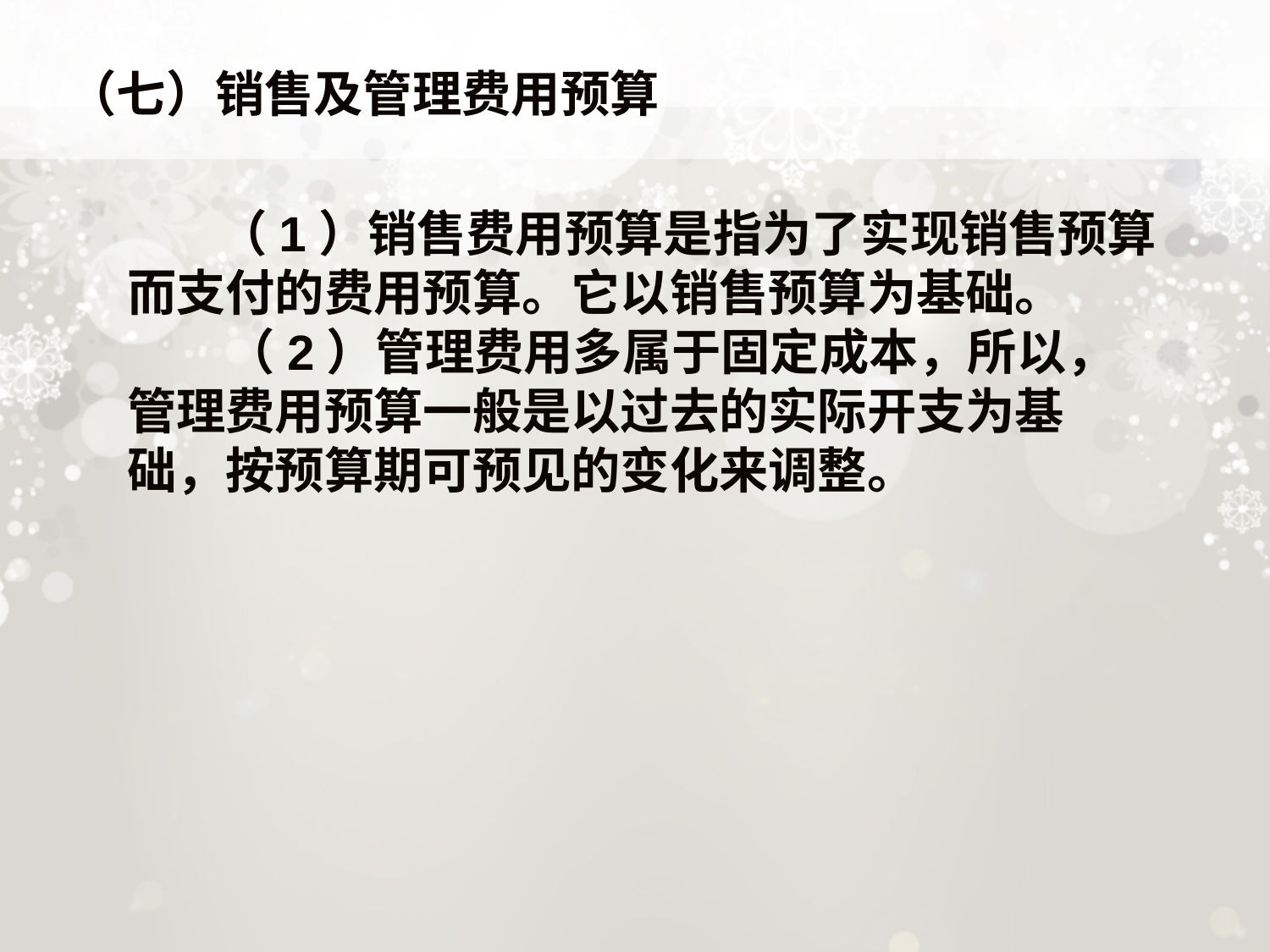

（七）销售及管理费用预算
       （1）销售费用预算是指为了实现销售预算而支付的费用预算。它以销售预算为基础。
　　（2）管理费用多属于固定成本，所以，管理费用预算一般是以过去的实际开支为基础，按预算期可预见的变化来调整。